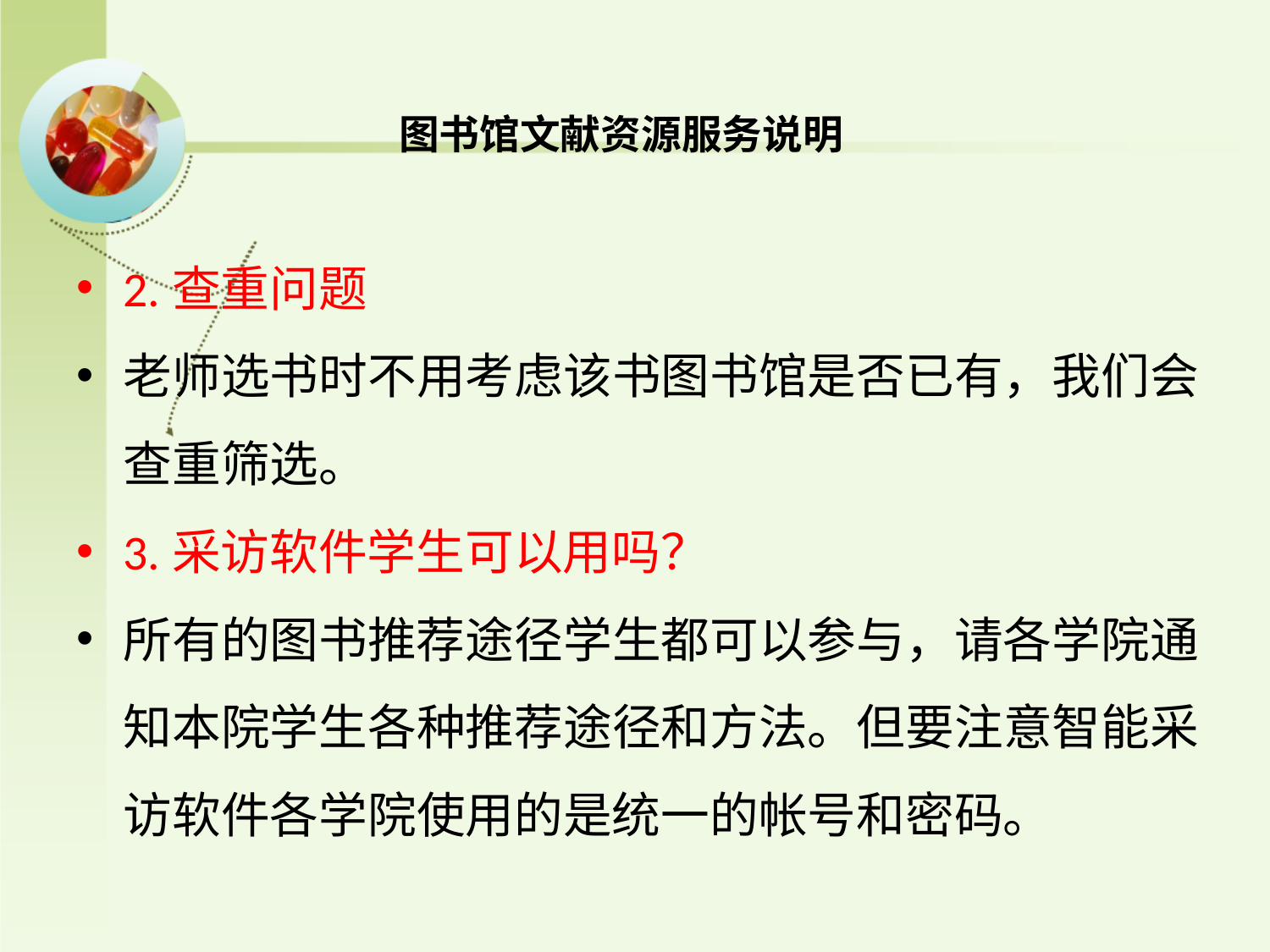

# 图书馆文献资源服务说明
2.查重问题
老师选书时不用考虑该书图书馆是否已有，我们会查重筛选。
3.采访软件学生可以用吗？
所有的图书推荐途径学生都可以参与，请各学院通知本院学生各种推荐途径和方法。但要注意智能采访软件各学院使用的是统一的帐号和密码。